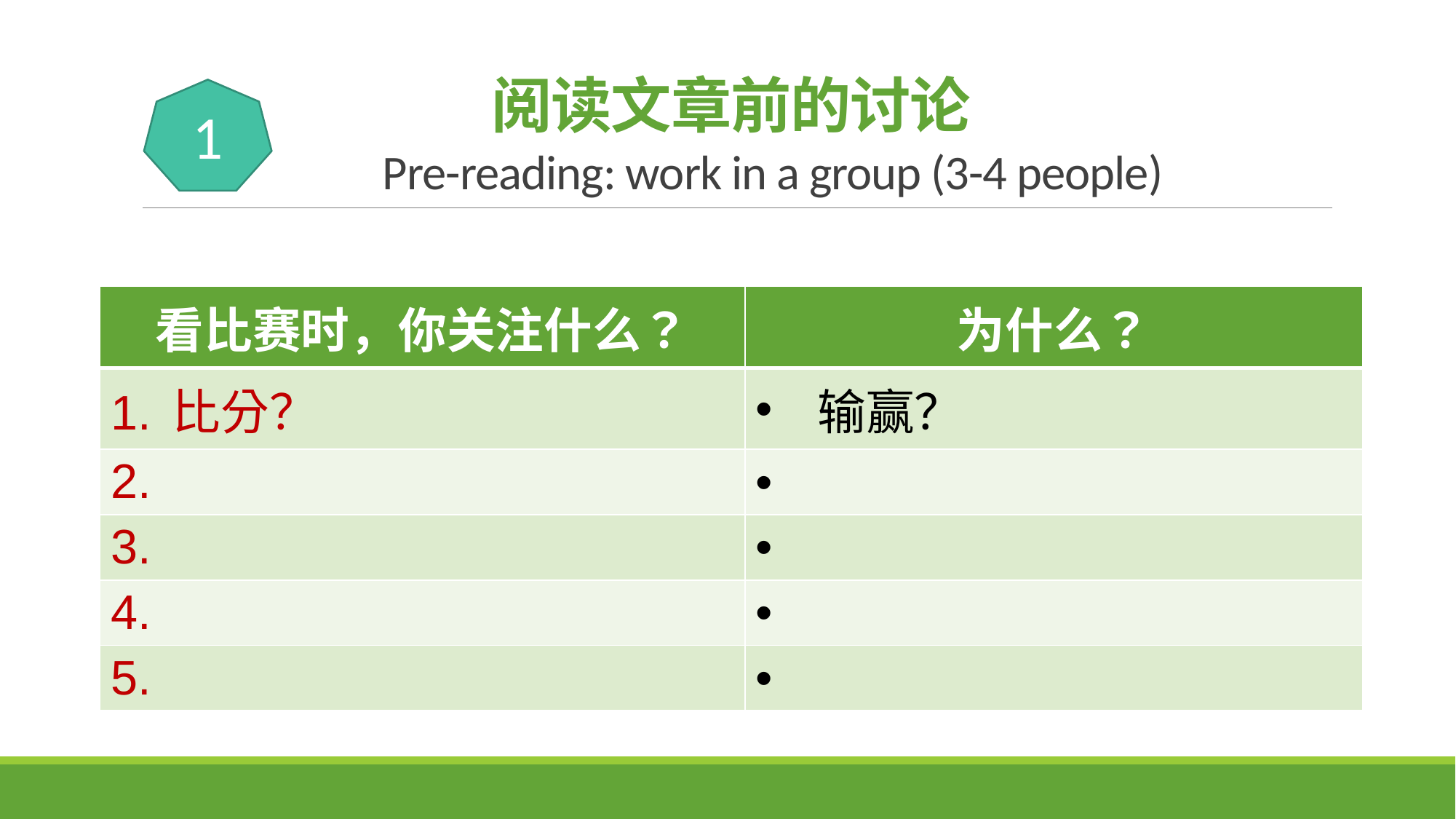

# 阅读文章前的讨论 Pre-reading: work in a group (3-4 people)
1
| 看比赛时，你关注什么？ | 为什么？ |
| --- | --- |
| 比分？ | 输赢？ |
|  |  |
|  |  |
| 4. |  |
| 5. |  |